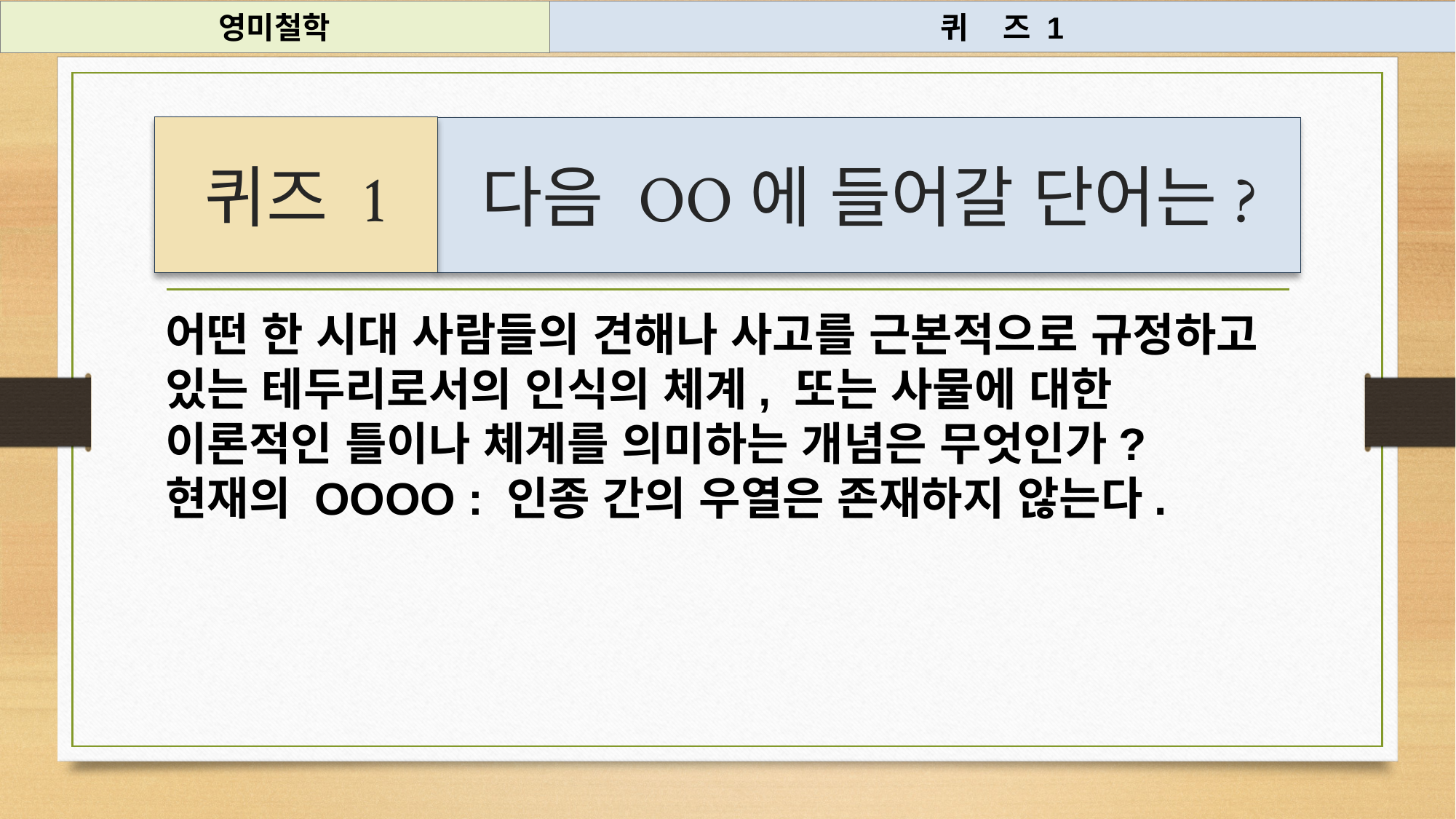

영미철학
퀴    즈 1
퀴즈 1
다음 OO에 들어갈 단어는?
#
어떤 한 시대 사람들의 견해나 사고를 근본적으로 규정하고 있는 테두리로서의 인식의 체계, 또는 사물에 대한 이론적인 틀이나 체계를 의미하는 개념은 무엇인가?
현재의 OOOO : 인종 간의 우열은 존재하지 않는다.